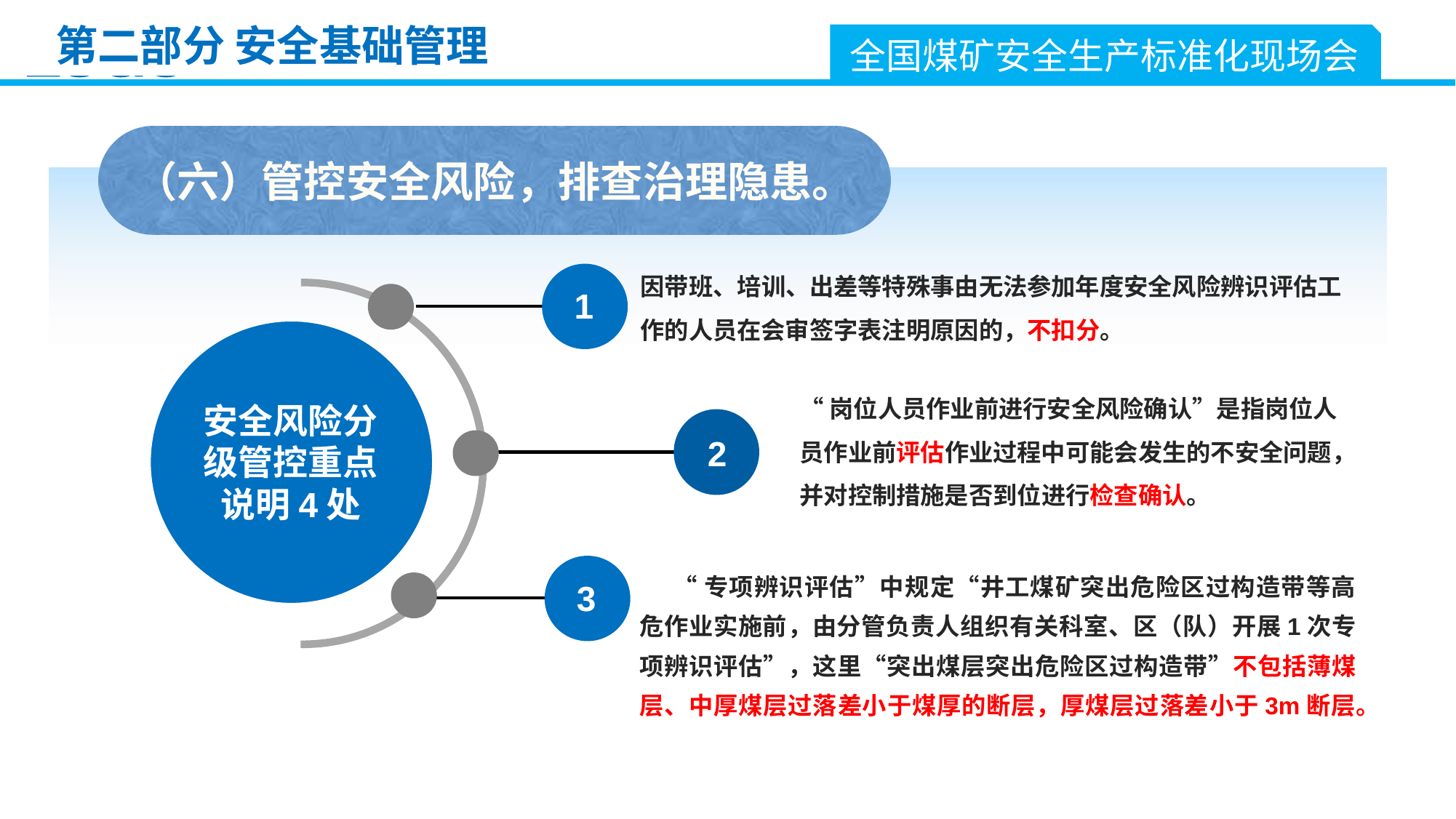

第二部分 安全基础管理

全国煤矿安全生产标准化现场会
（六）管控安全风险，排查治理隐患。

因带班、培训、出差等特殊事由无法参加年度安全风险辨识评估工作的人员在会审签字表注明原因的，不扣分。

1

“岗位人员作业前进行安全风险确认”是指岗位人员作业前评估作业过程中可能会发生的不安全问题，并对控制措施是否到位进行检查确认。

安全风险分级管控重点说明4处

2

3
“专项辨识评估”中规定“井工煤矿突出危险区过构造带等高危作业实施前，由分管负责人组织有关科室、区（队）开展1次专项辨识评估”，这里“突出煤层突出危险区过构造带”不包括薄煤层、中厚煤层过落差小于煤厚的断层，厚煤层过落差小于3m断层。